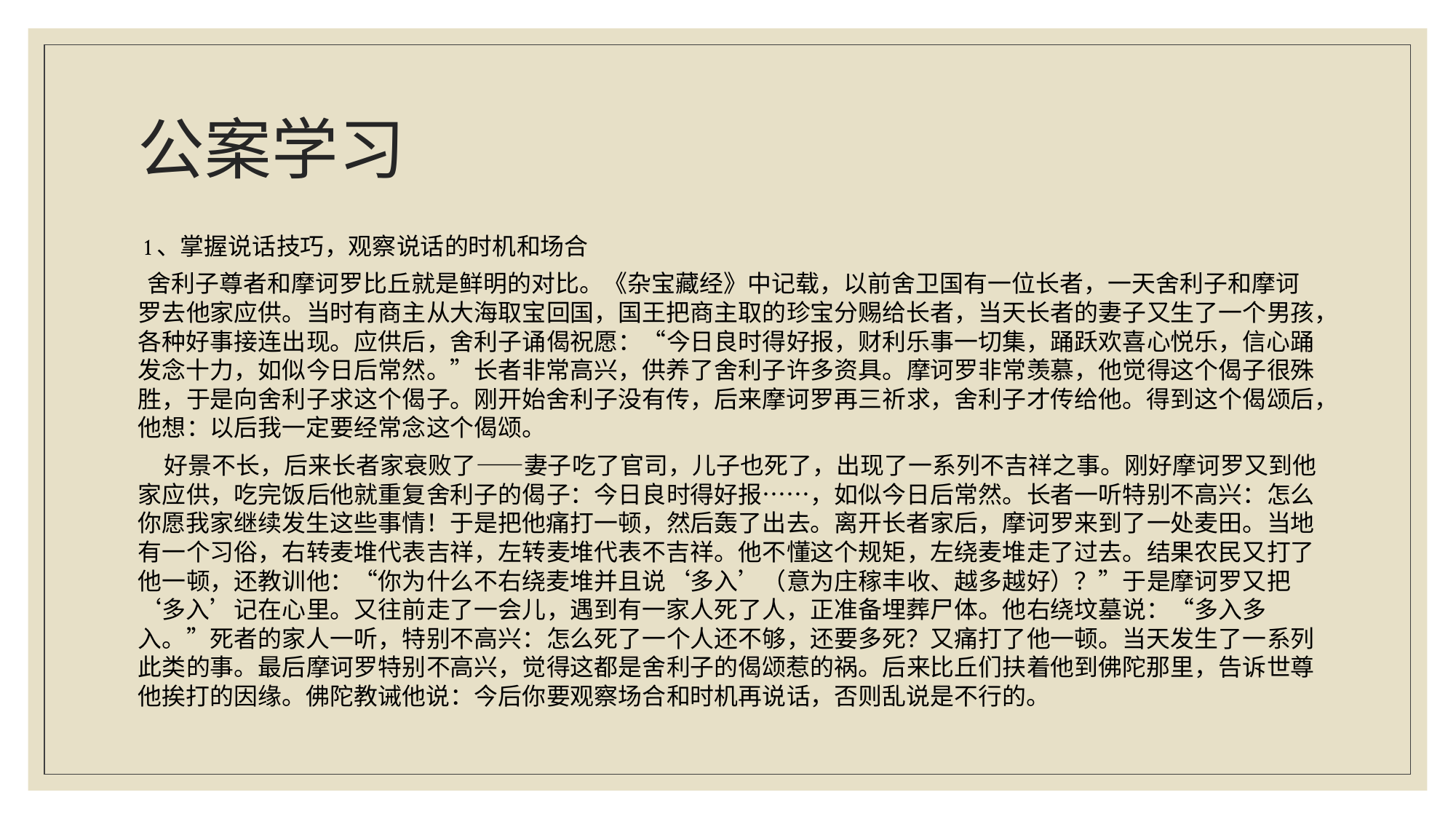

# 公案学习
 1、掌握说话技巧，观察说话的时机和场合
 舍利子尊者和摩诃罗比丘就是鲜明的对比。《杂宝藏经》中记载，以前舍卫国有一位长者，一天舍利子和摩诃罗去他家应供。当时有商主从大海取宝回国，国王把商主取的珍宝分赐给长者，当天长者的妻子又生了一个男孩，各种好事接连出现。应供后，舍利子诵偈祝愿：“今日良时得好报，财利乐事一切集，踊跃欢喜心悦乐，信心踊发念十力，如似今日后常然。”长者非常高兴，供养了舍利子许多资具。摩诃罗非常羡慕，他觉得这个偈子很殊胜，于是向舍利子求这个偈子。刚开始舍利子没有传，后来摩诃罗再三祈求，舍利子才传给他。得到这个偈颂后，他想：以后我一定要经常念这个偈颂。
    好景不长，后来长者家衰败了——妻子吃了官司，儿子也死了，出现了一系列不吉祥之事。刚好摩诃罗又到他家应供，吃完饭后他就重复舍利子的偈子：今日良时得好报……，如似今日后常然。长者一听特别不高兴：怎么你愿我家继续发生这些事情！于是把他痛打一顿，然后轰了出去。离开长者家后，摩诃罗来到了一处麦田。当地有一个习俗，右转麦堆代表吉祥，左转麦堆代表不吉祥。他不懂这个规矩，左绕麦堆走了过去。结果农民又打了他一顿，还教训他：“你为什么不右绕麦堆并且说‘多入’（意为庄稼丰收、越多越好）？”于是摩诃罗又把‘多入’记在心里。又往前走了一会儿，遇到有一家人死了人，正准备埋葬尸体。他右绕坟墓说：“多入多入。”死者的家人一听，特别不高兴：怎么死了一个人还不够，还要多死？又痛打了他一顿。当天发生了一系列此类的事。最后摩诃罗特别不高兴，觉得这都是舍利子的偈颂惹的祸。后来比丘们扶着他到佛陀那里，告诉世尊他挨打的因缘。佛陀教诫他说：今后你要观察场合和时机再说话，否则乱说是不行的。